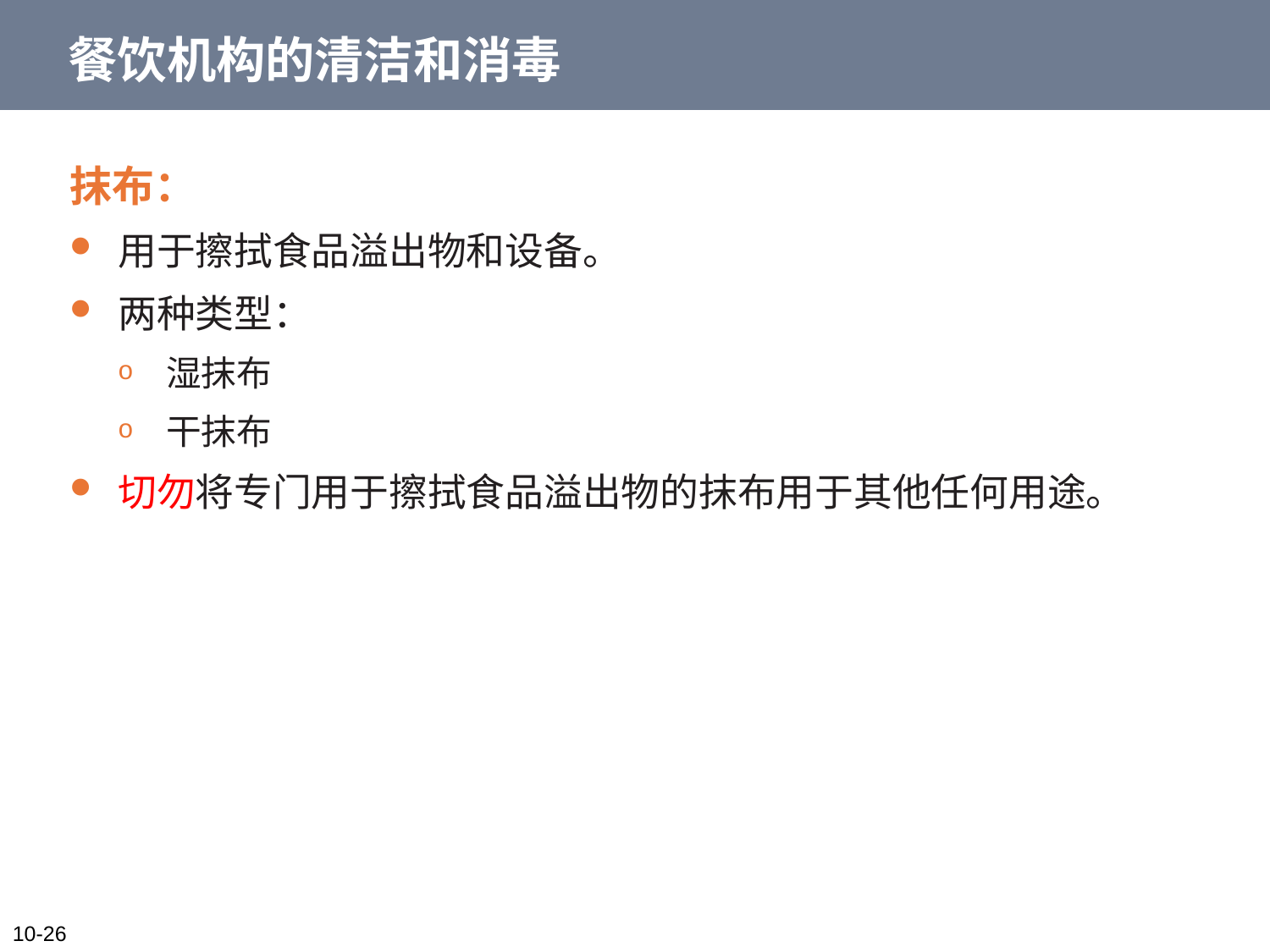

# 餐饮机构的清洁和消毒
抹布：
用于擦拭食品溢出物和设备。
两种类型：
湿抹布
干抹布
切勿将专门用于擦拭食品溢出物的抹布用于其他任何用途。
10-26